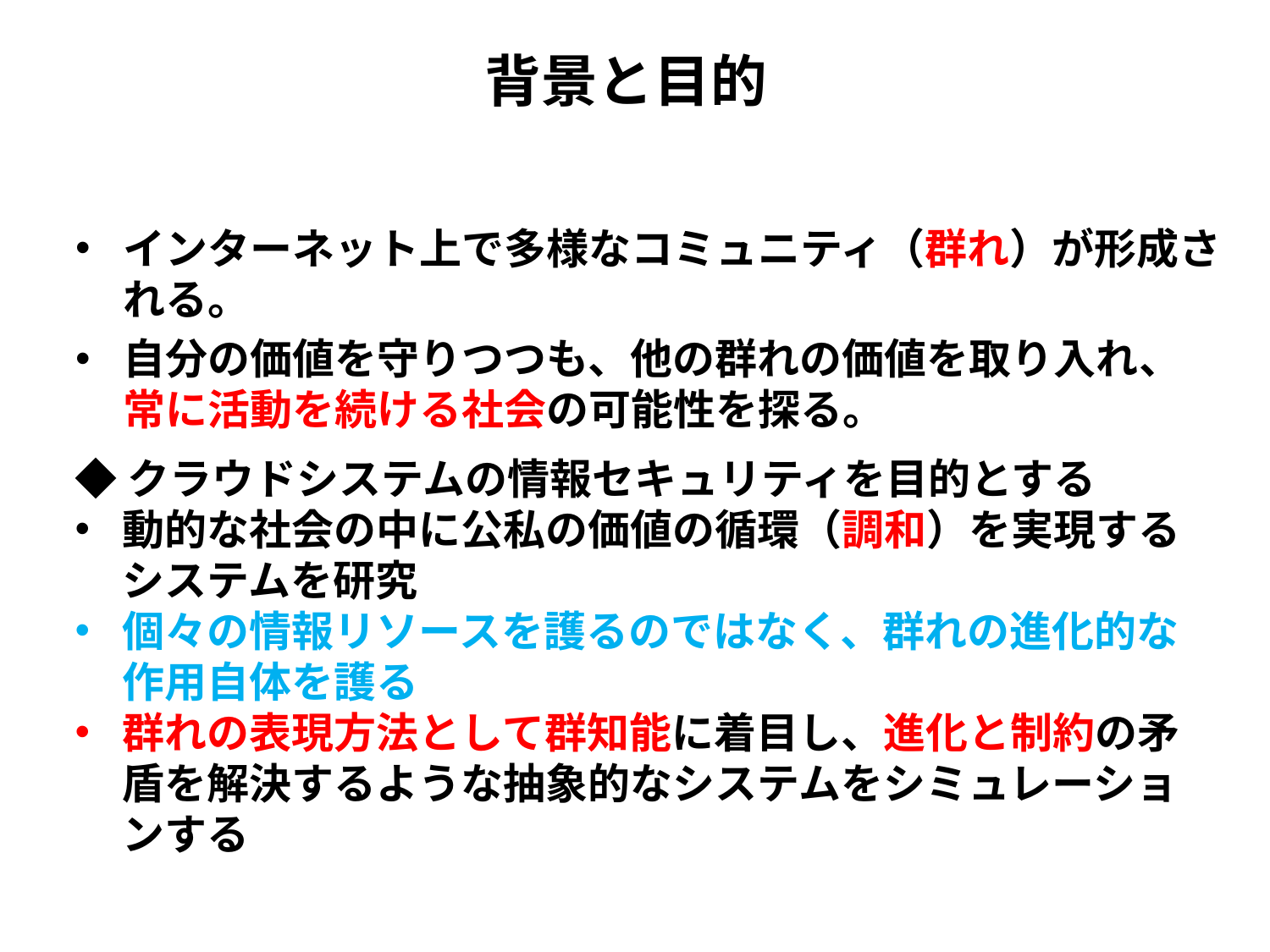

# 背景と目的
インターネット上で多様なコミュニティ（群れ）が形成される。
自分の価値を守りつつも、他の群れの価値を取り入れ、常に活動を続ける社会の可能性を探る。

◆クラウドシステムの情報セキュリティを目的とする
動的な社会の中に公私の価値の循環（調和）を実現するシステムを研究
個々の情報リソースを護るのではなく、群れの進化的な作用自体を護る
群れの表現方法として群知能に着目し、進化と制約の矛盾を解決するような抽象的なシステムをシミュレーションする